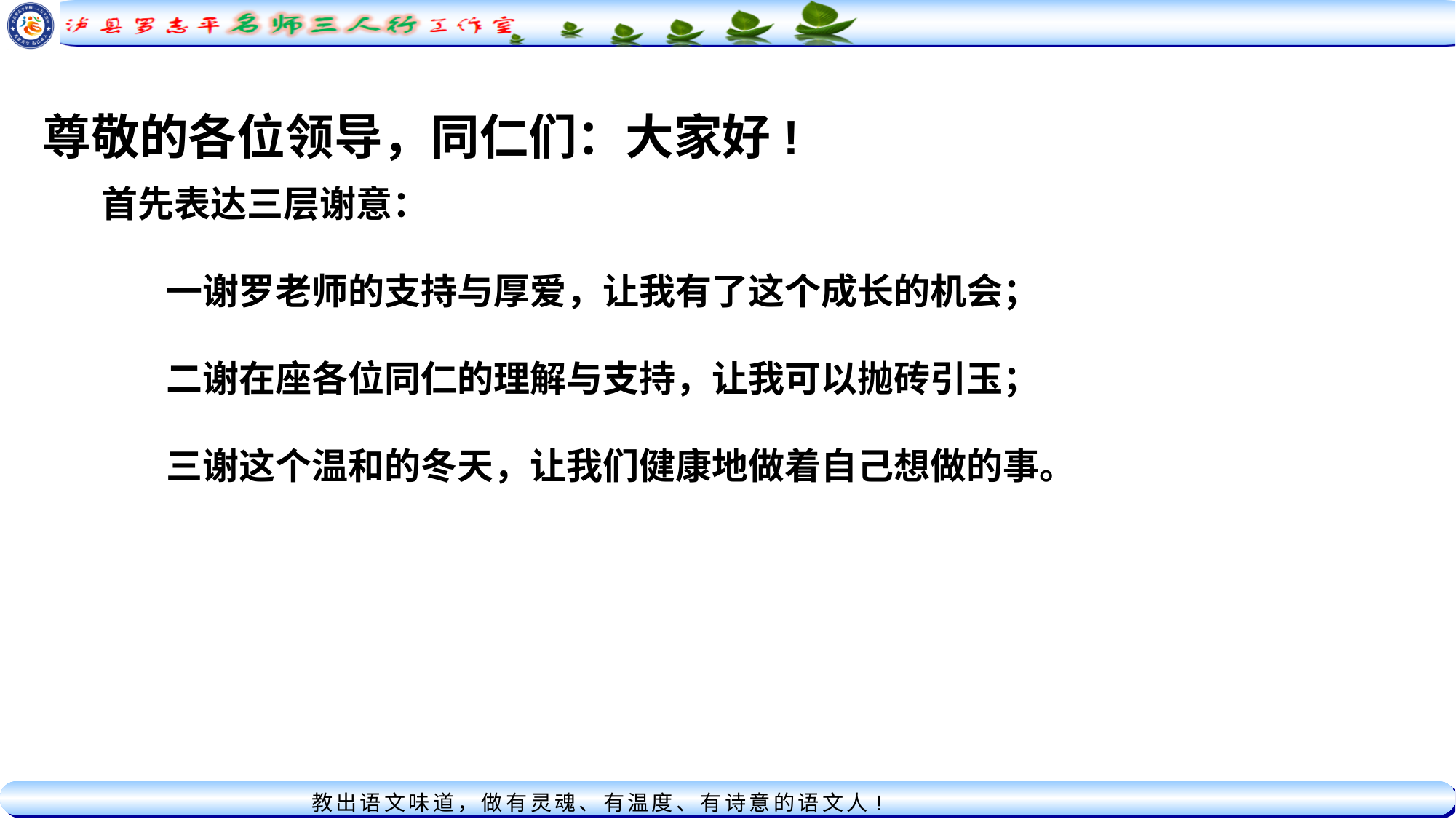

尊敬的各位领导，同仁们：大家好!

                首先表达三层谢意：

              一谢罗老师的支持与厚爱，让我有了这个成长的机会；

              二谢在座各位同仁的理解与支持，让我可以抛砖引玉；

              三谢这个温和的冬天，让我们健康地做着自己想做的事。